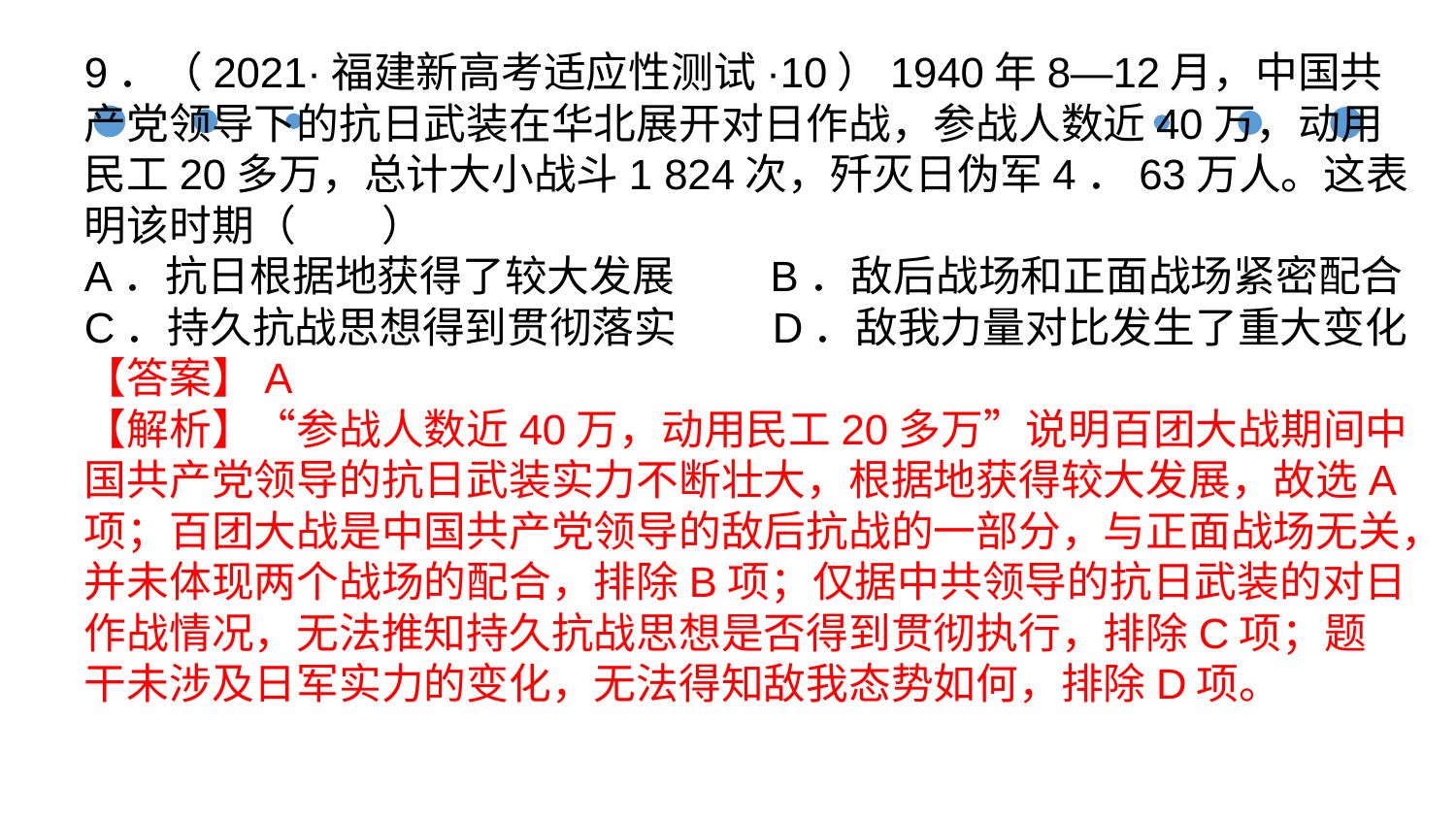

9．（2021·福建新高考适应性测试·10）1940年8—12月，中国共产党领导下的抗日武装在华北展开对日作战，参战人数近40万，动用民工20多万，总计大小战斗1 824次，歼灭日伪军4．63万人。这表明该时期（　　）
A．抗日根据地获得了较大发展         B．敌后战场和正面战场紧密配合
C．持久抗战思想得到贯彻落实         D．敌我力量对比发生了重大变化
【答案】A
【解析】“参战人数近40万，动用民工20多万”说明百团大战期间中国共产党领导的抗日武装实力不断壮大，根据地获得较大发展，故选A项；百团大战是中国共产党领导的敌后抗战的一部分，与正面战场无关，并未体现两个战场的配合，排除B项；仅据中共领导的抗日武装的对日作战情况，无法推知持久抗战思想是否得到贯彻执行，排除C项；题干未涉及日军实力的变化，无法得知敌我态势如何，排除D项。